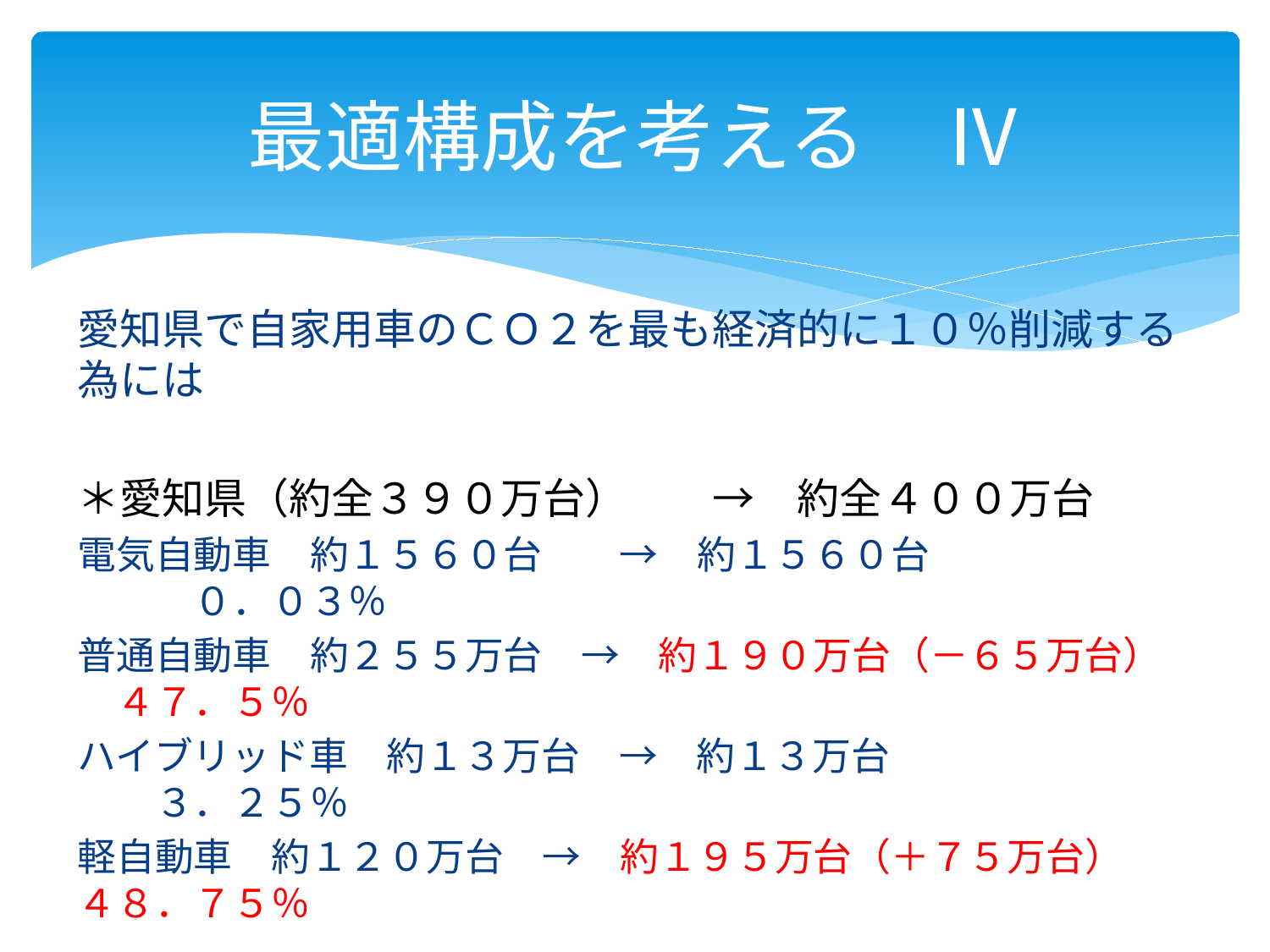

# 最適構成を考える　Ⅳ
愛知県で自家用車のＣＯ２を最も経済的に１０％削減する為には

＊愛知県（約全３９０万台）　　→　約全４００万台
電気自動車　約１５６０台　　→　約１５６０台　　　　　　　　　０．０３％
普通自動車　約２５５万台　→　約１９０万台（－６５万台）　４７．５％
ハイブリッド車　約１３万台　→　約１３万台　　　　　　　　　３．２５％
軽自動車　約１２０万台　→　約１９５万台（＋７５万台）　４８．７５％